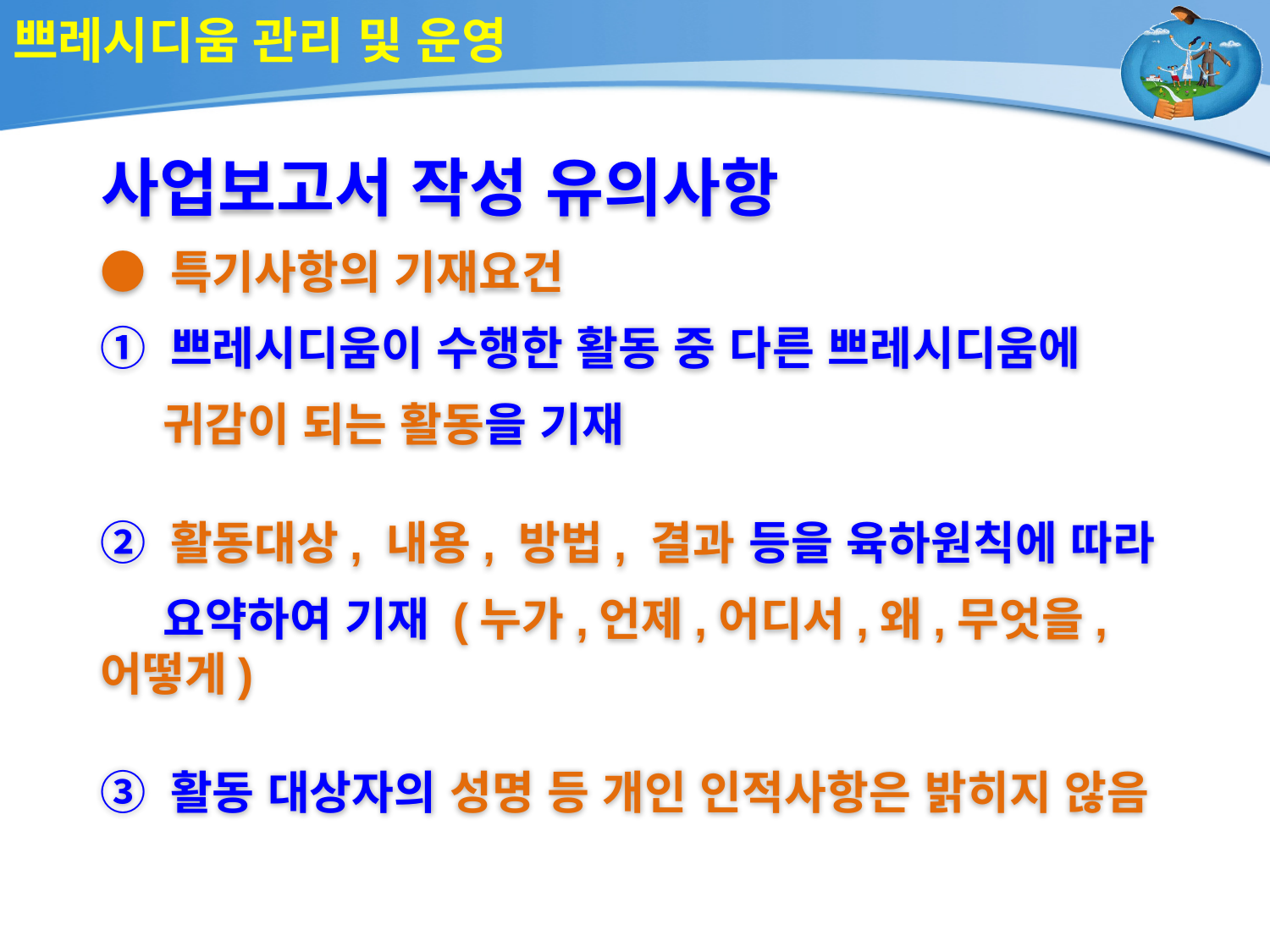

# 쁘레시디움 관리 및 운영
사업보고서 작성 유의사항
● 특기사항의 기재요건
① 쁘레시디움이 수행한 활동 중 다른 쁘레시디움에
    귀감이 되는 활동을 기재

② 활동대상, 내용, 방법, 결과 등을 육하원칙에 따라
    요약하여 기재 (누가,언제,어디서,왜,무엇을,어떻게)

③ 활동 대상자의 성명 등 개인 인적사항은 밝히지 않음